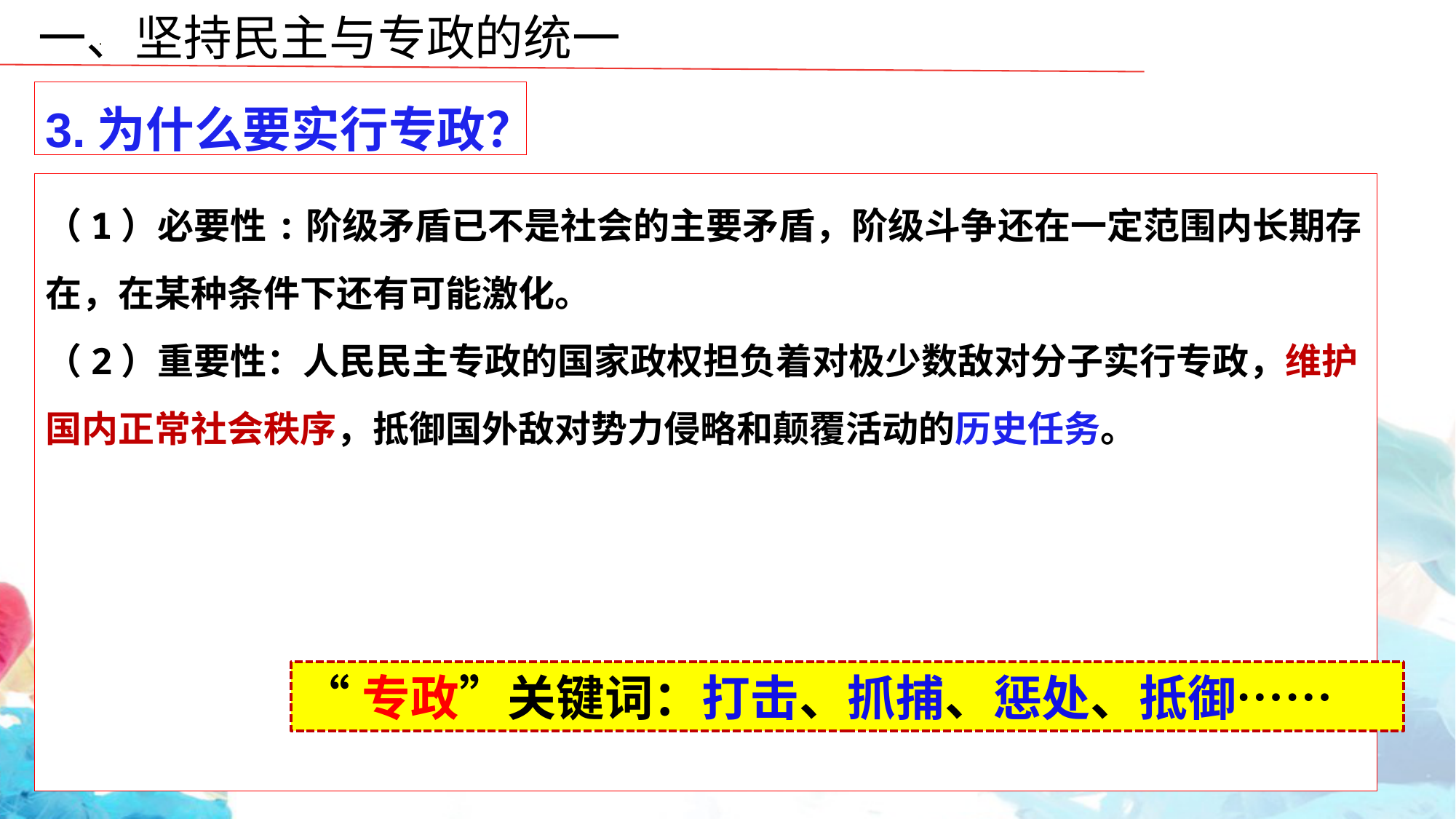

一、坚持民主与专政的统一
3.为什么要实行专政？
（1）必要性:阶级矛盾已不是社会的主要矛盾，阶级斗争还在一定范围内长期存在，在某种条件下还有可能激化。
（2）重要性：人民民主专政的国家政权担负着对极少数敌对分子实行专政，维护国内正常社会秩序，抵御国外敌对势力侵略和颠覆活动的历史任务。
“专政”关键词：打击、抓捕、惩处、抵御……